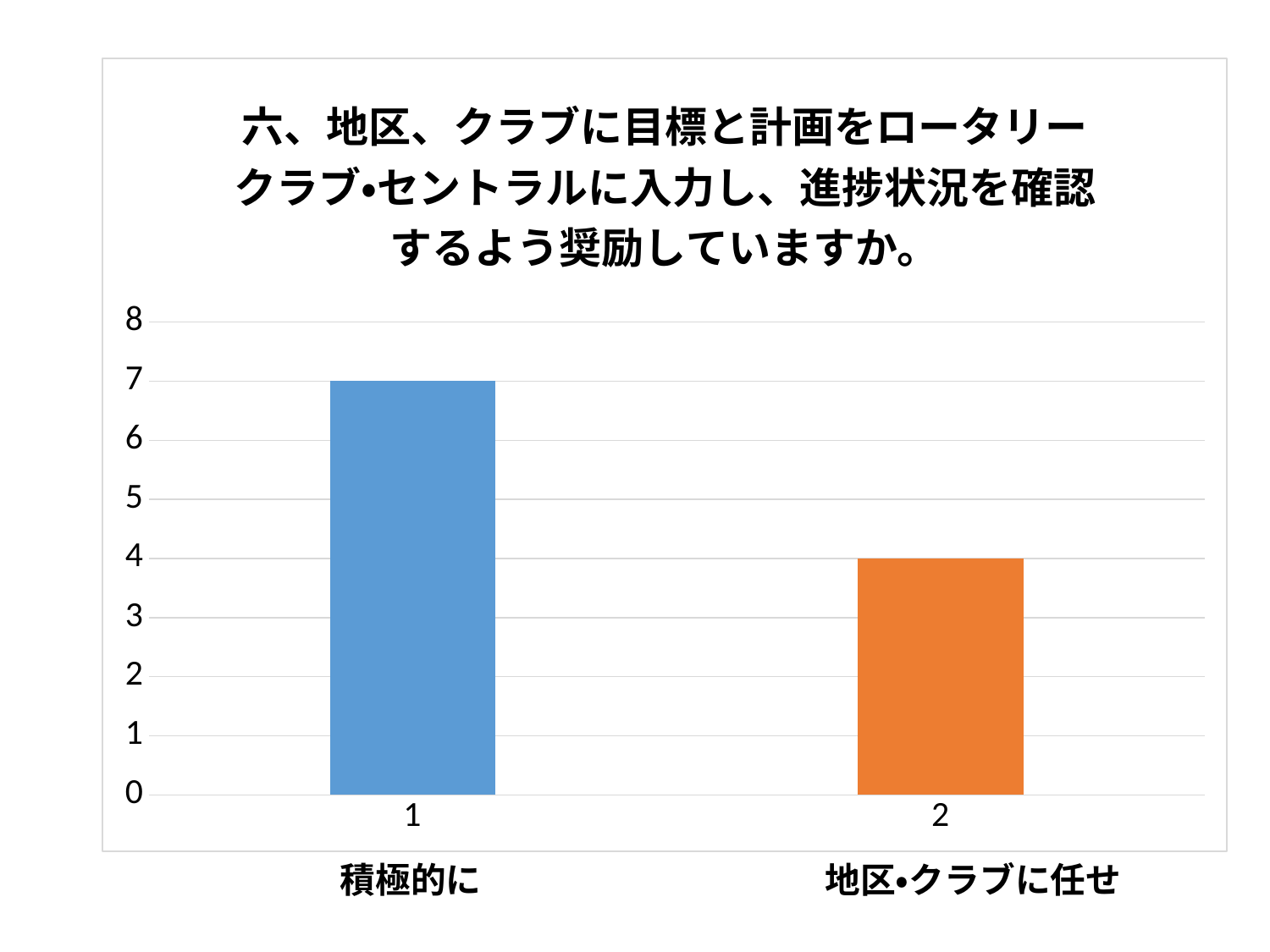

### Chart: 六、地区、クラブに目標と計画をロータリークラブ・セントラルに入力し、進捗状況を確認するよう奨励していますか。

| Category | 六 |
|---|---|
| 1 | 7.0 |
| 2 | 4.0 |
積極的に
地区・クラブに任せ